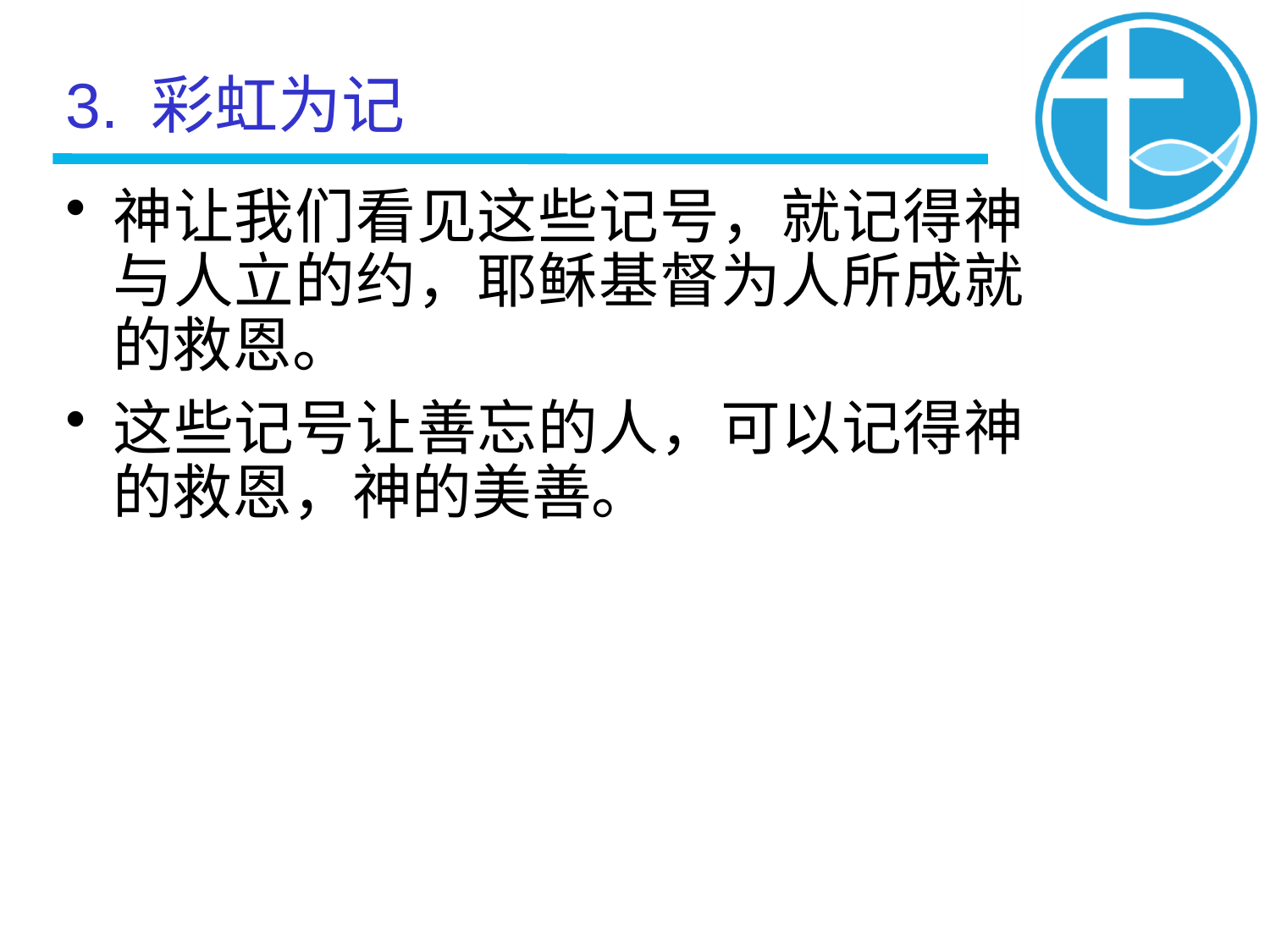

3. 彩虹为记
神让我们看见这些记号，就记得神与人立的约，耶稣基督为人所成就的救恩。
这些记号让善忘的人，可以记得神的救恩，神的美善。